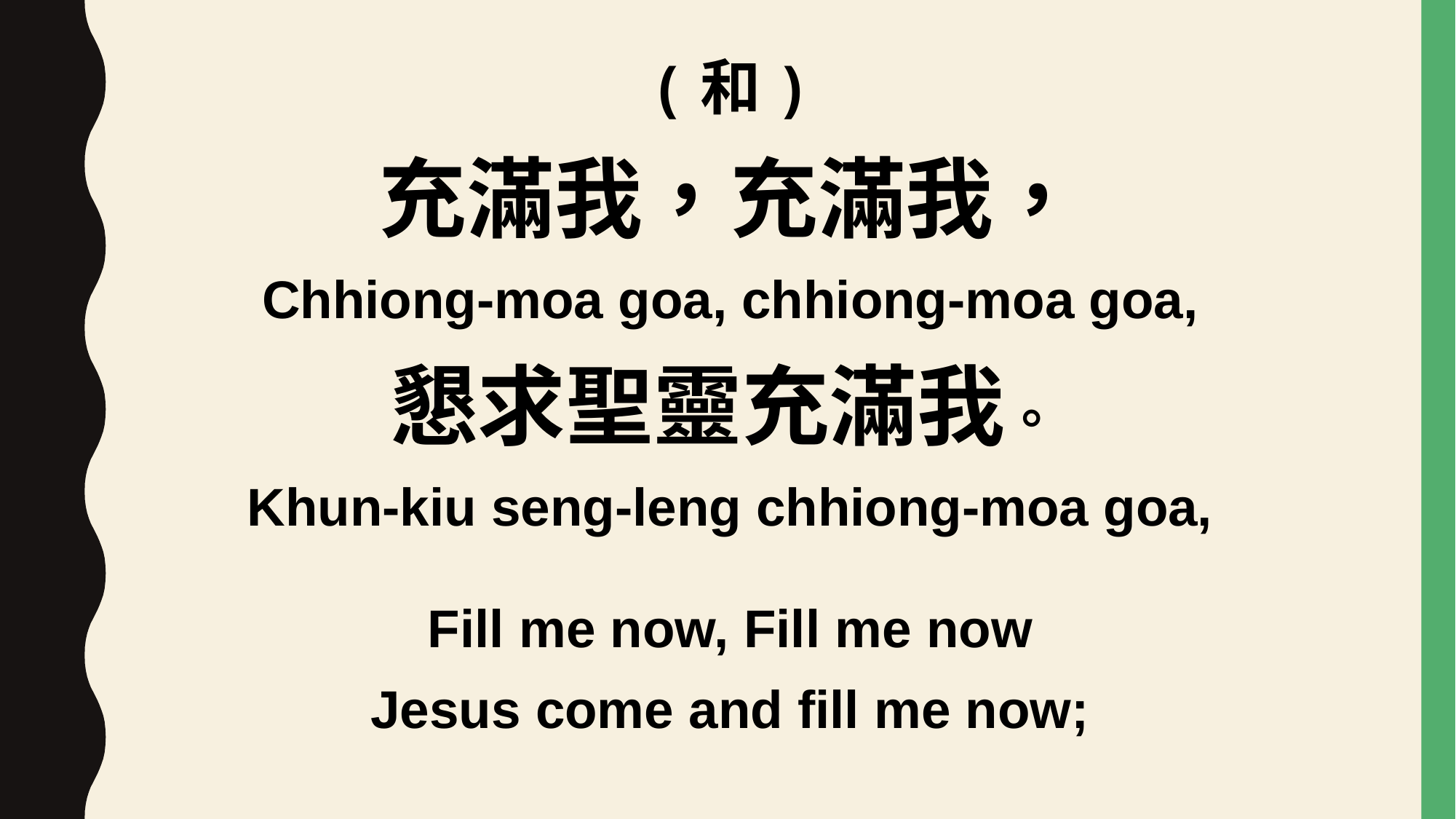

(和)
充滿我，充滿我，
Chhiong-moa goa, chhiong-moa goa,
懇求聖靈充滿我。
Khun-kiu seng-leng chhiong-moa goa,

Fill me now, Fill me now
Jesus come and fill me now;